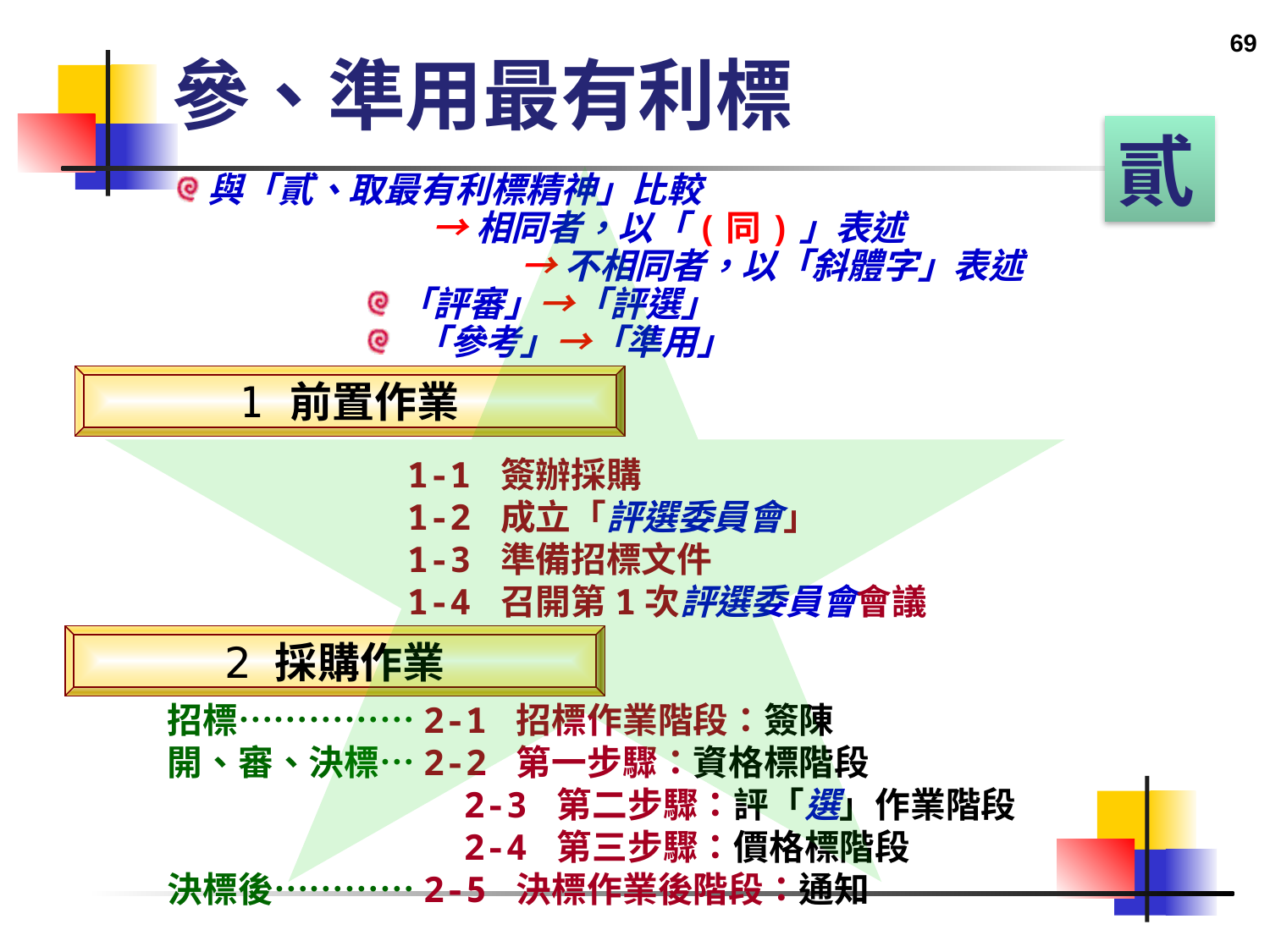

69
# 參、準用最有利標
貳

與「貳、取最有利標精神」比較
        →相同者，以「(同)」表述
                   →不相同者，以「斜體字」表述
「評審」→「評選」
 「參考」→「準用」
1 前置作業
1-1 簽辦採購
1-2 成立「評選委員會」
1-3 準備招標文件
1-4 召開第1次評選委員會會議
2 採購作業
招標……………2-1 招標作業階段：簽陳
開、審、決標…2-2 第一步驟：資格標階段
              2-3 第二步驟：評「選」作業階段
              2-4 第三步驟：價格標階段
決標後…………2-5 決標作業後階段：通知